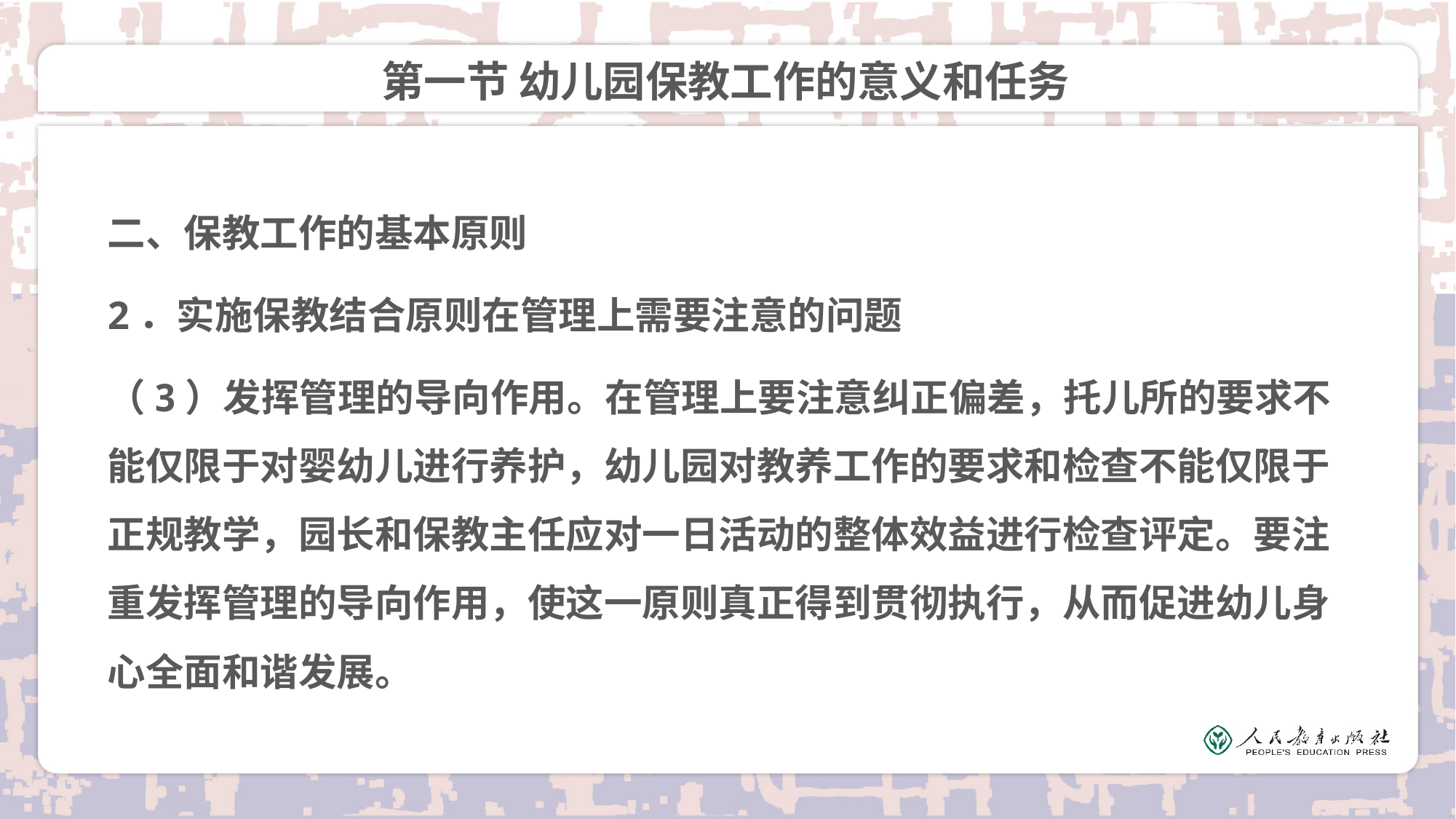

# 第一节 幼儿园保教工作的意义和任务
二、保教工作的基本原则
2．实施保教结合原则在管理上需要注意的问题
（3）发挥管理的导向作用。在管理上要注意纠正偏差，托儿所的要求不能仅限于对婴幼儿进行养护，幼儿园对教养工作的要求和检查不能仅限于正规教学，园长和保教主任应对一日活动的整体效益进行检查评定。要注重发挥管理的导向作用，使这一原则真正得到贯彻执行，从而促进幼儿身心全面和谐发展。